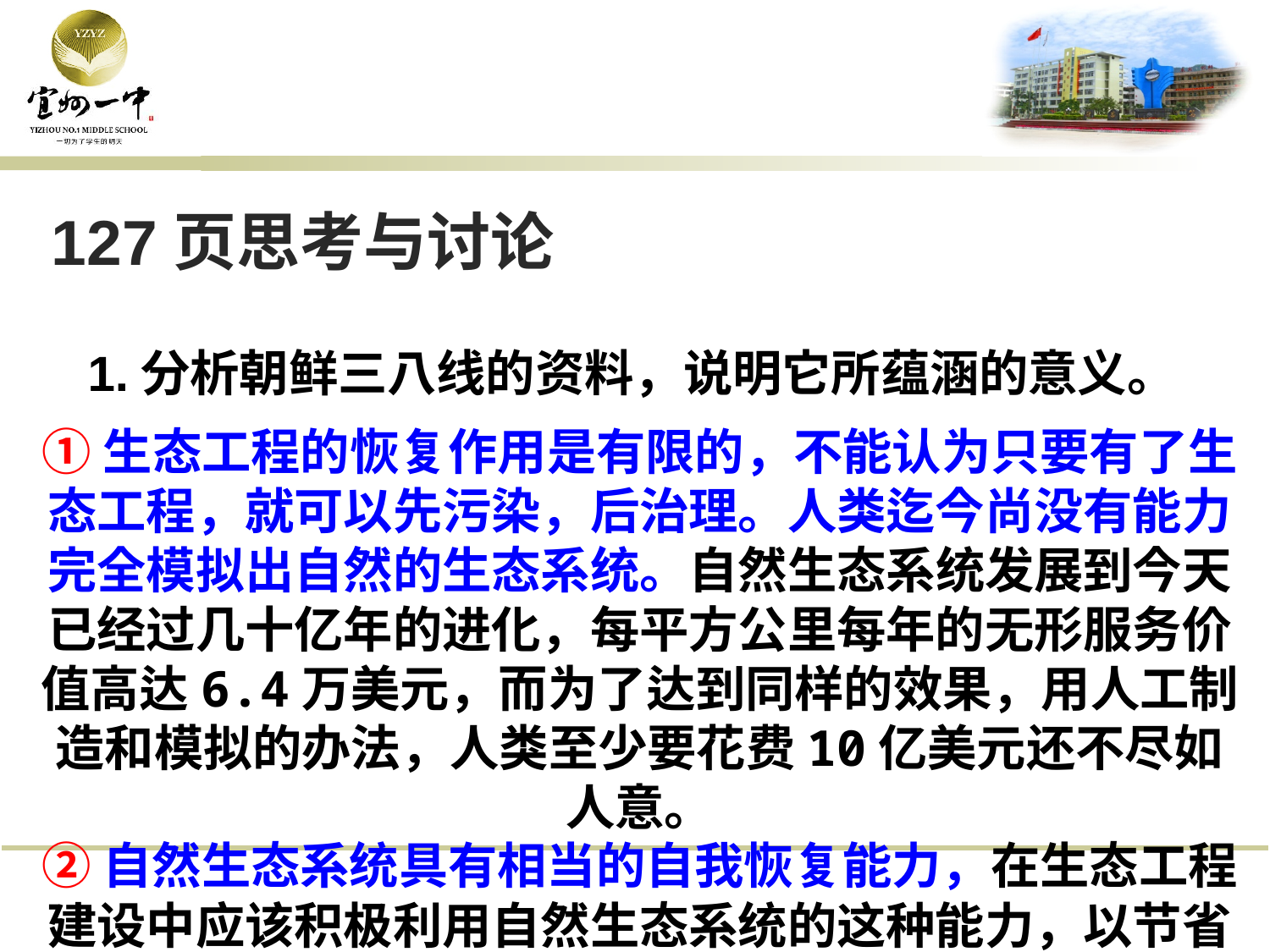

127页思考与讨论
 1.分析朝鲜三八线的资料，说明它所蕴涵的意义。
①生态工程的恢复作用是有限的，不能认为只要有了生态工程，就可以先污染，后治理。人类迄今尚没有能力完全模拟出自然的生态系统。自然生态系统发展到今天已经过几十亿年的进化，每平方公里每年的无形服务价值高达6.4万美元，而为了达到同样的效果，用人工制造和模拟的办法，人类至少要花费10亿美元还不尽如人意。
②自然生态系统具有相当的自我恢复能力，在生态工程建设中应该积极利用自然生态系统的这种能力，以节省投资。